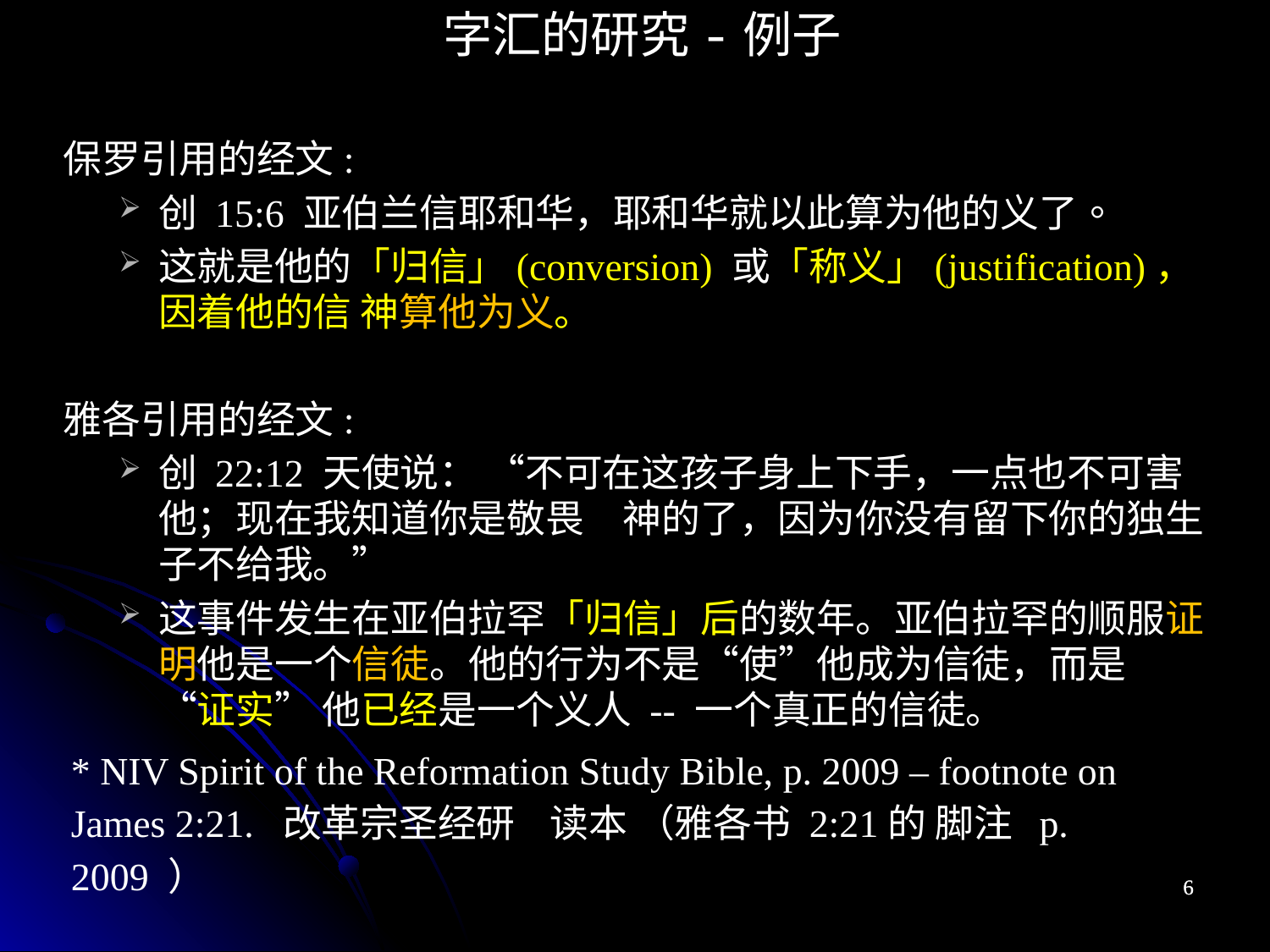

字汇的研究-例子
保罗引用的经文:
创 15:6 亚伯兰信耶和华，耶和华就以此算为他的义了。
这就是他的「归信」(conversion) 或「称义」(justification)，因着他的信 神算他为义。

雅各引用的经文:
创 22:12 天使说： “不可在这孩子身上下手，一点也不可害他；现在我知道你是敬畏　神的了，因为你没有留下你的独生子不给我。”
这事件发生在亚伯拉罕「归信」后的数年。亚伯拉罕的顺服证明他是一个信徒。他的行为不是“使”他成为信徒，而是 “证实” 他已经是一个义人 -- 一个真正的信徒。
* NIV Spirit of the Reformation Study Bible, p. 2009 – footnote on James 2:21.  改革宗圣经研    读本 （雅各书 2:21的 脚注  p. 2009 ）
6
6